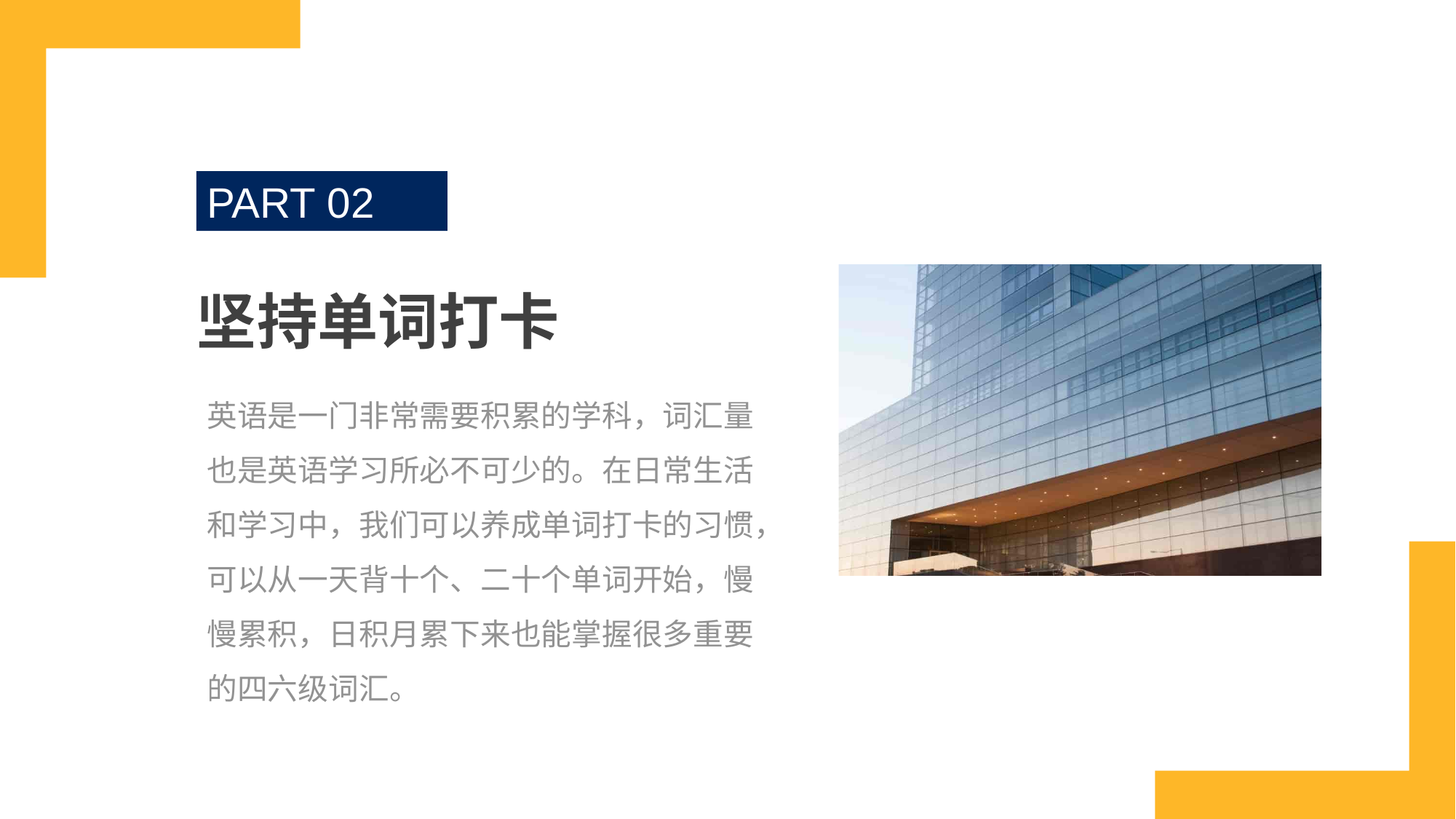

PART 02

坚持单词打卡
英语是一门非常需要积累的学科，词汇量也是英语学习所必不可少的。在日常生活和学习中，我们可以养成单词打卡的习惯，可以从一天背十个、二十个单词开始，慢慢累积，日积月累下来也能掌握很多重要的四六级词汇。